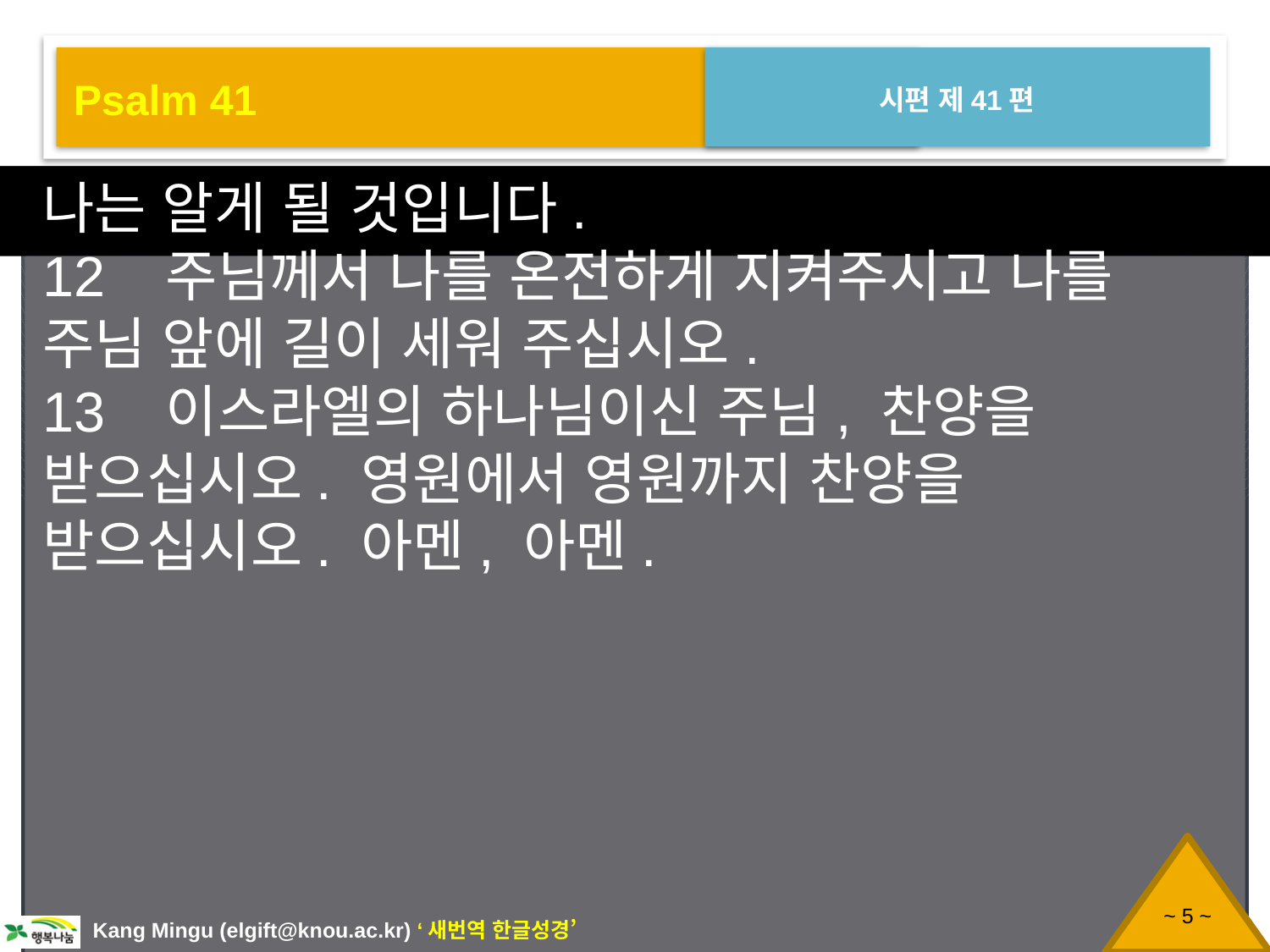

Psalm 41
시편 제41편
나는 알게 될 것입니다.
12   주님께서 나를 온전하게 지켜주시고 나를 주님 앞에 길이 세워 주십시오.
13   이스라엘의 하나님이신 주님, 찬양을 받으십시오. 영원에서 영원까지 찬양을 받으십시오. 아멘, 아멘.